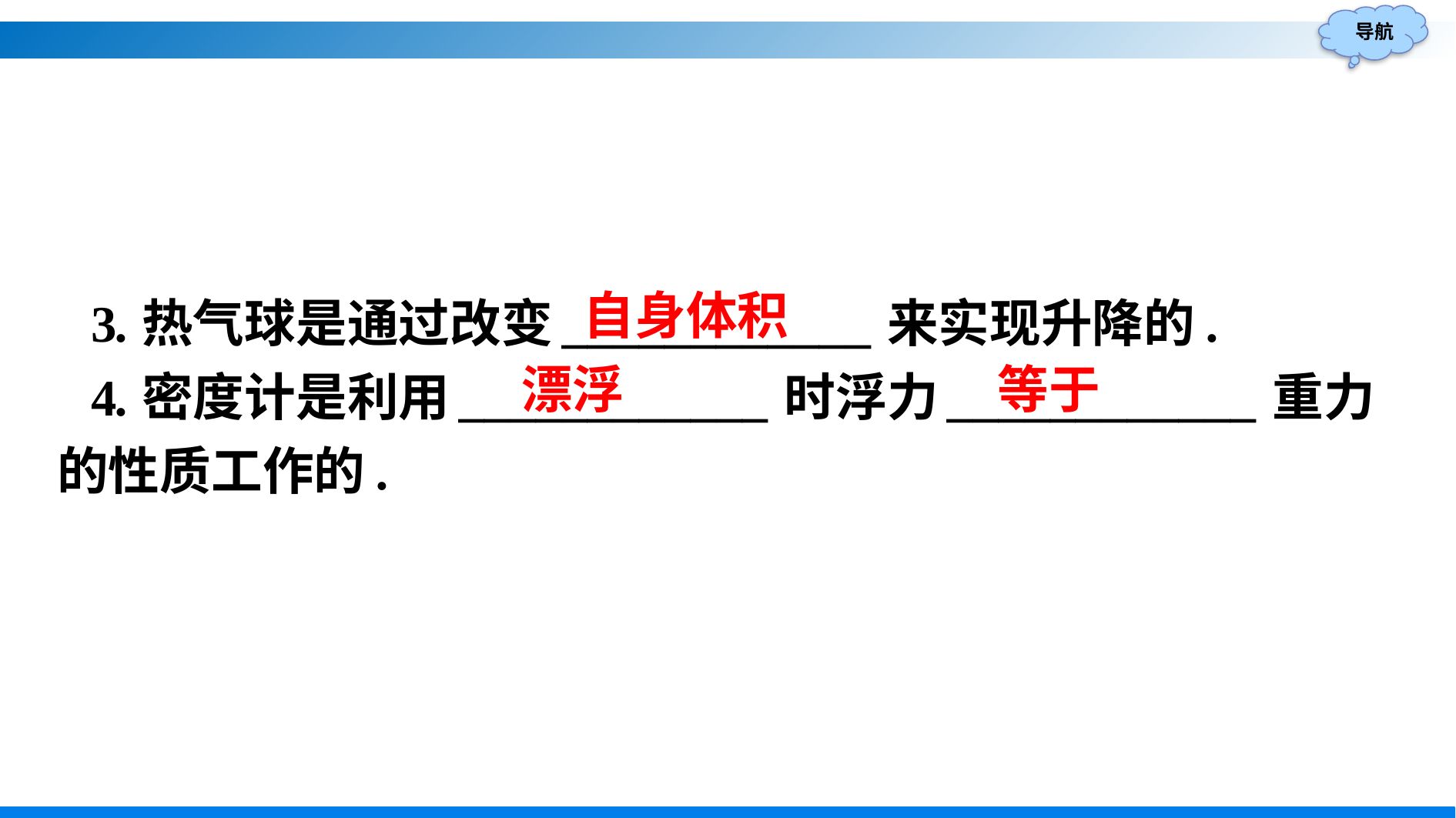

3.热气球是通过改变____________来实现升降的.
4.密度计是利用____________时浮力____________重力的性质工作的.
自身体积
漂浮
等于